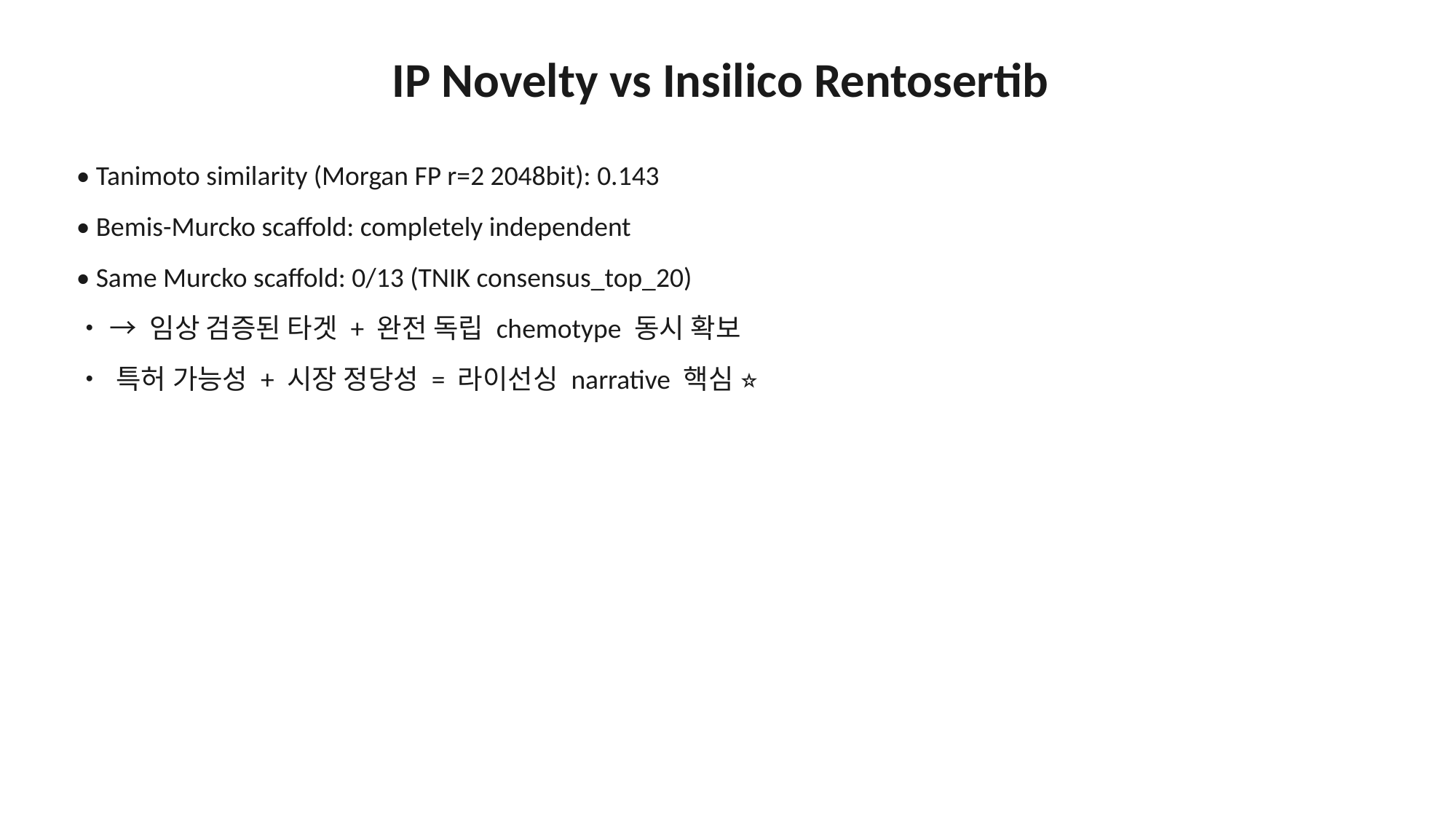

IP Novelty vs Insilico Rentosertib
• Tanimoto similarity (Morgan FP r=2 2048bit): 0.143
• Bemis-Murcko scaffold: completely independent
• Same Murcko scaffold: 0/13 (TNIK consensus_top_20)
• → 임상 검증된 타겟 + 완전 독립 chemotype 동시 확보
• 특허 가능성 + 시장 정당성 = 라이선싱 narrative 핵심 ⭐